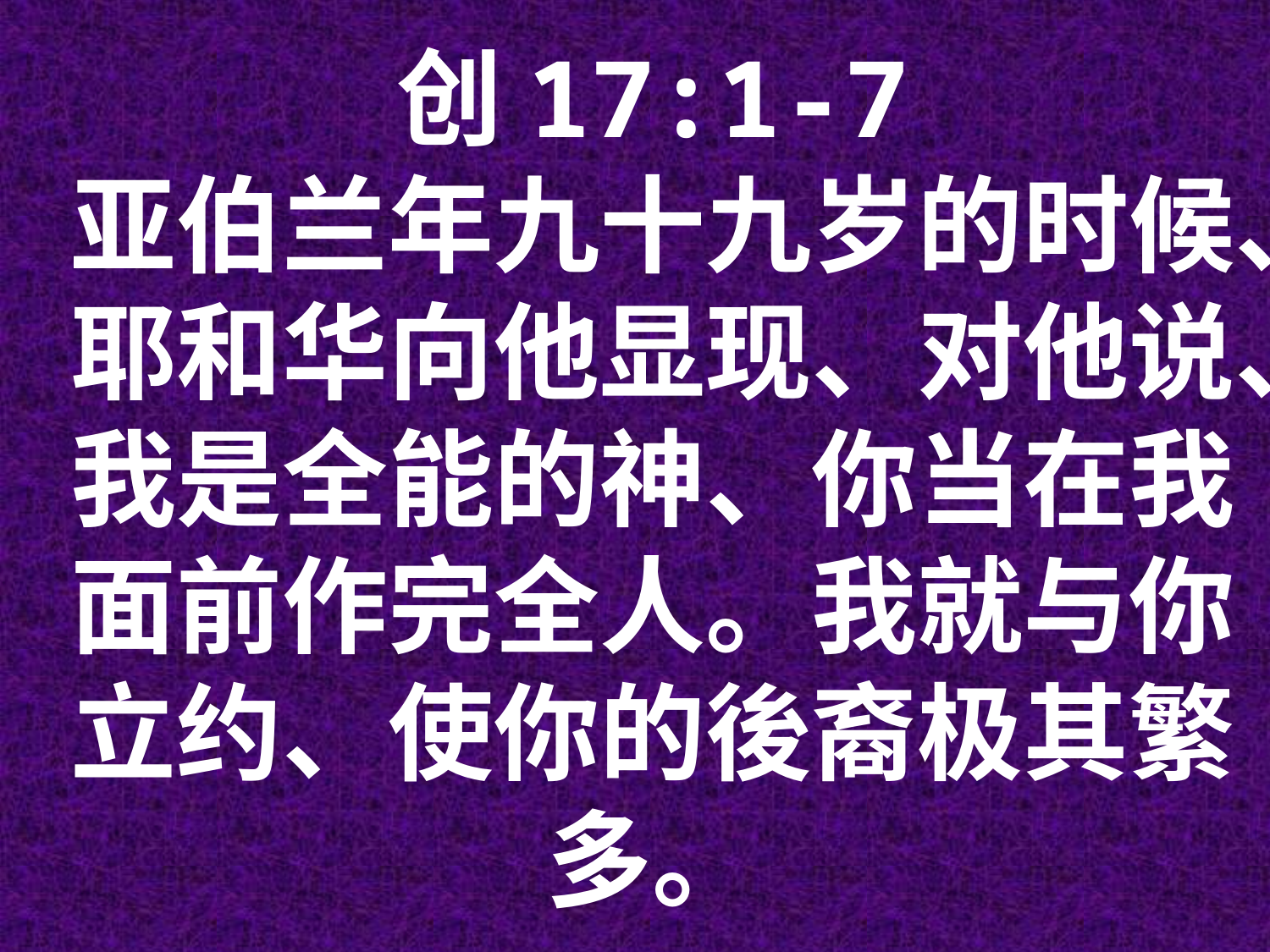

创17:1-7
亚伯兰年九十九岁的时候、耶和华向他显现、对他说、我是全能的神、你当在我面前作完全人。我就与你立约、使你的後裔极其繁多。